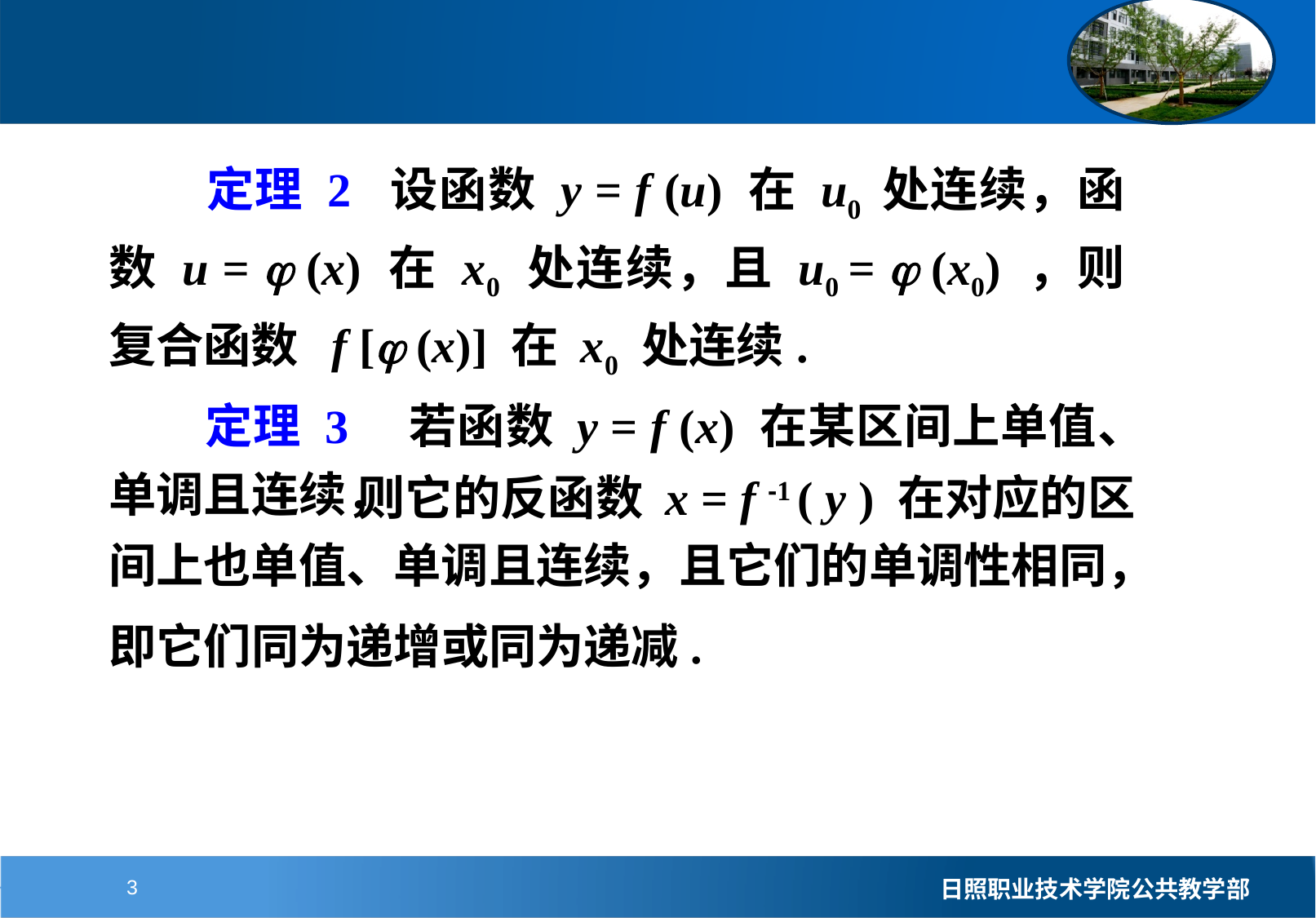

定理 2  设函数 y = f (u) 在 u0 处连续，函数 u = ϕ (x) 在 x0 处连续，且 u0 = ϕ (x0) ，则复合函数  f [ϕ (x)] 在 x0 处连续 .
　　定理 3　若函数 y = f (x) 在某区间上单值、单调且连续，
                      则它的反函数 x = f -1 ( y ) 在对应的区间上也单值、单调且连续，且它们的单调性相同，
即它们同为递增或同为递减.